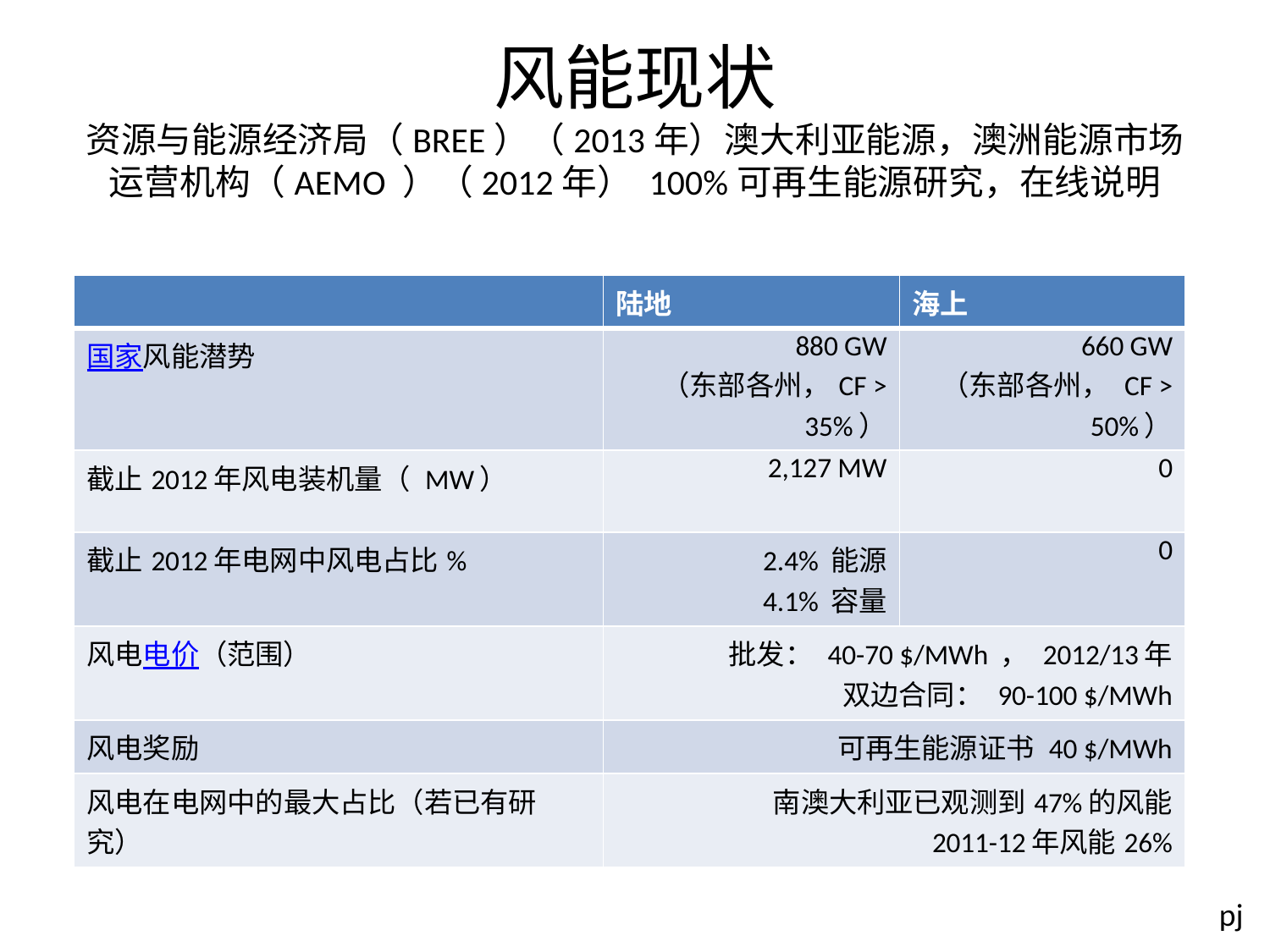

# 风能现状 资源与能源经济局（BREE）（2013年）澳大利亚能源，澳洲能源市场运营机构（AEMO ）（2012年） 100%可再生能源研究，在线说明
|  | 陆地 | 海上 |
| --- | --- | --- |
| 国家风能潜势 | 880 GW （东部各州，CF > 35%） | 660 GW （东部各州， CF > 50%） |
| 截止2012年风电装机量（ MW） | 2,127 MW | 0 |
| 截止2012年电网中风电占比% | 2.4% 能源 4.1% 容量 | 0 |
| 风电电价（范围） | 批发： 40-70 $/MWh ， 2012/13年 双边合同： 90-100 $/MWh |  |
| 风电奖励 | 可再生能源证书 40 $/MWh |  |
| 风电在电网中的最大占比（若已有研究） | 南澳大利亚已观测到47%的风能 2011-12年风能26% |  |